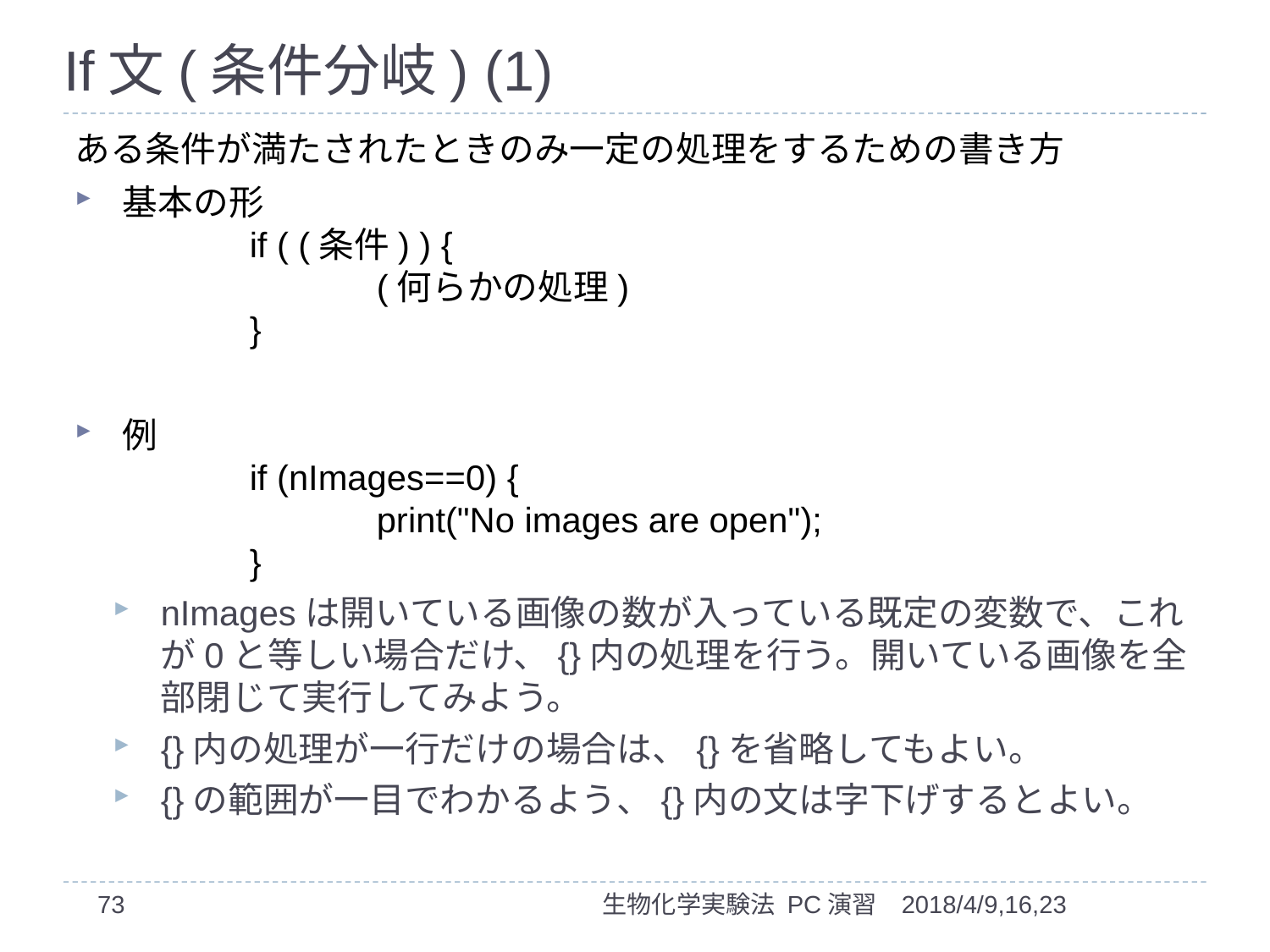

# If文(条件分岐) (1)
ある条件が満たされたときのみ一定の処理をするための書き方
基本の形
	if ( (条件) ) {
		(何らかの処理)
	}

例
	if (nImages==0) {
		print("No images are open");
	}
nImagesは開いている画像の数が入っている既定の変数で、これが0と等しい場合だけ、{}内の処理を行う。開いている画像を全部閉じて実行してみよう。
{}内の処理が一行だけの場合は、{}を省略してもよい。
{}の範囲が一目でわかるよう、{}内の文は字下げするとよい。

73
生物化学実験法 PC演習
2018/4/9,16,23